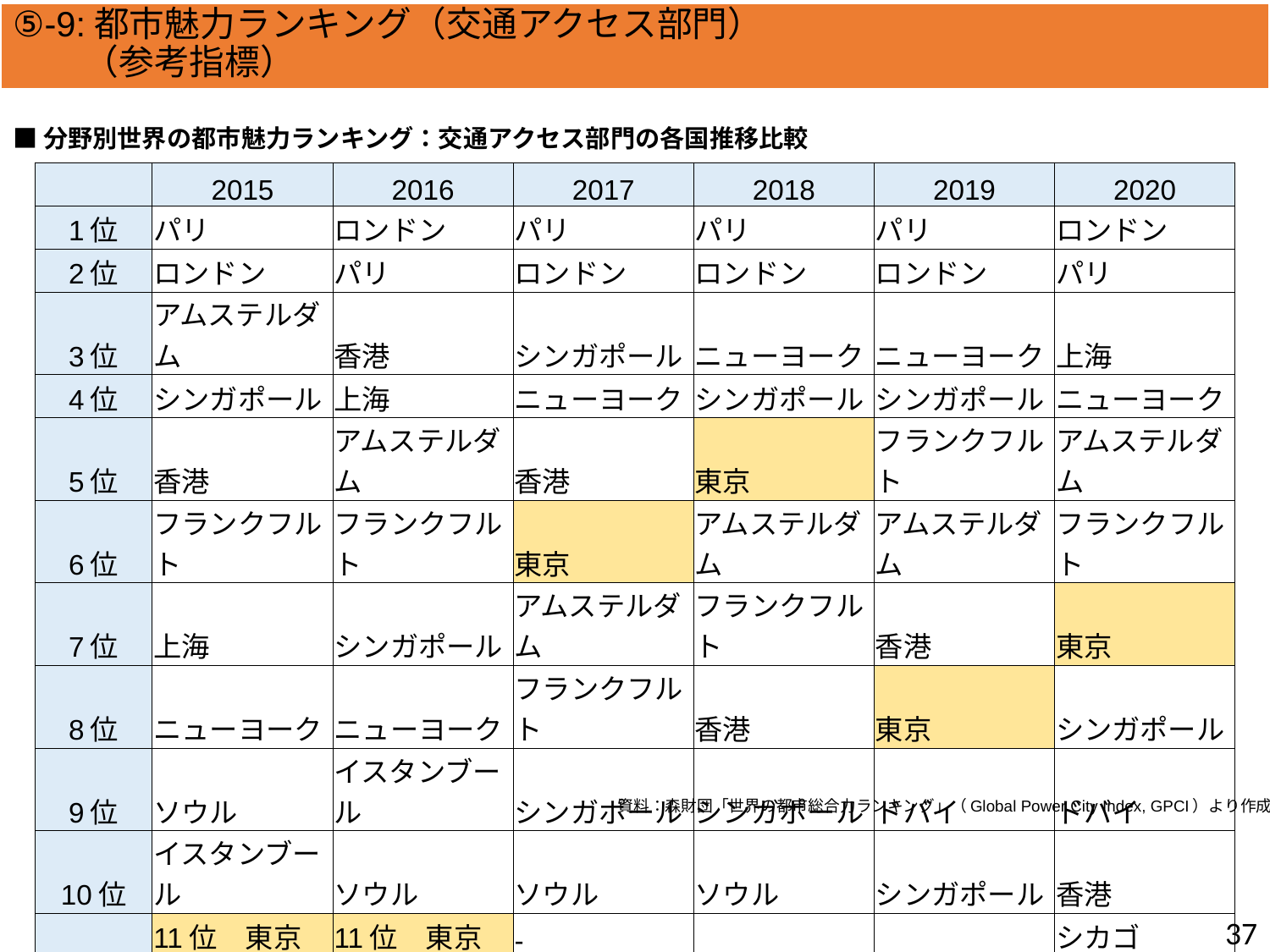

方向性Ⅲ）東西二極の一極としての社会経済構造の構築
⑤-9:都市魅力ランキング（交通アクセス部門）　　　　　　　　　　　　　　　（参考指標）
■分野別世界の都市魅力ランキング：交通アクセス部門の各国推移比較
|  | 2015 | 2016 | 2017 | 2018 | 2019 | 2020 |
| --- | --- | --- | --- | --- | --- | --- |
| 1位 | パリ | ロンドン | パリ | パリ | パリ | ロンドン |
| 2位 | ロンドン | パリ | ロンドン | ロンドン | ロンドン | パリ |
| 3位 | アムステルダム | 香港 | シンガポール | ニューヨーク | ニューヨーク | 上海 |
| 4位 | シンガポール | 上海 | ニューヨーク | シンガポール | シンガポール | ニューヨーク |
| 5位 | 香港 | アムステルダム | 香港 | 東京 | フランクフルト | アムステルダム |
| 6位 | フランクフルト | フランクフルト | 東京 | アムステルダム | アムステルダム | フランクフルト |
| 7位 | 上海 | シンガポール | アムステルダム | フランクフルト | 香港 | 東京 |
| 8位 | ニューヨーク | ニューヨーク | フランクフルト | 香港 | 東京 | シンガポール |
| 9位 | ソウル | イスタンブール | シンガポール | シンガポール | ドバイ | ドバイ |
| 10位 | イスタンブール | ソウル | ソウル | ソウル | シンガポール | 香港 |
|  | 11位　東京 | 11位　東京 | - |  |  | シカゴ |
|  | 29位　大阪 | 23位　大阪 | 28位　大阪 | 18位　大阪 | 35位　大阪 | 35位大阪 |
|  | 36位　福岡 | 36位　福岡 | 37位　福岡 | 34位　福岡 | 40位　福岡 | 36位福岡 |
資料：森財団「世界の都市総合力ランキング」（Global Power City Index, GPCI）より作成
37